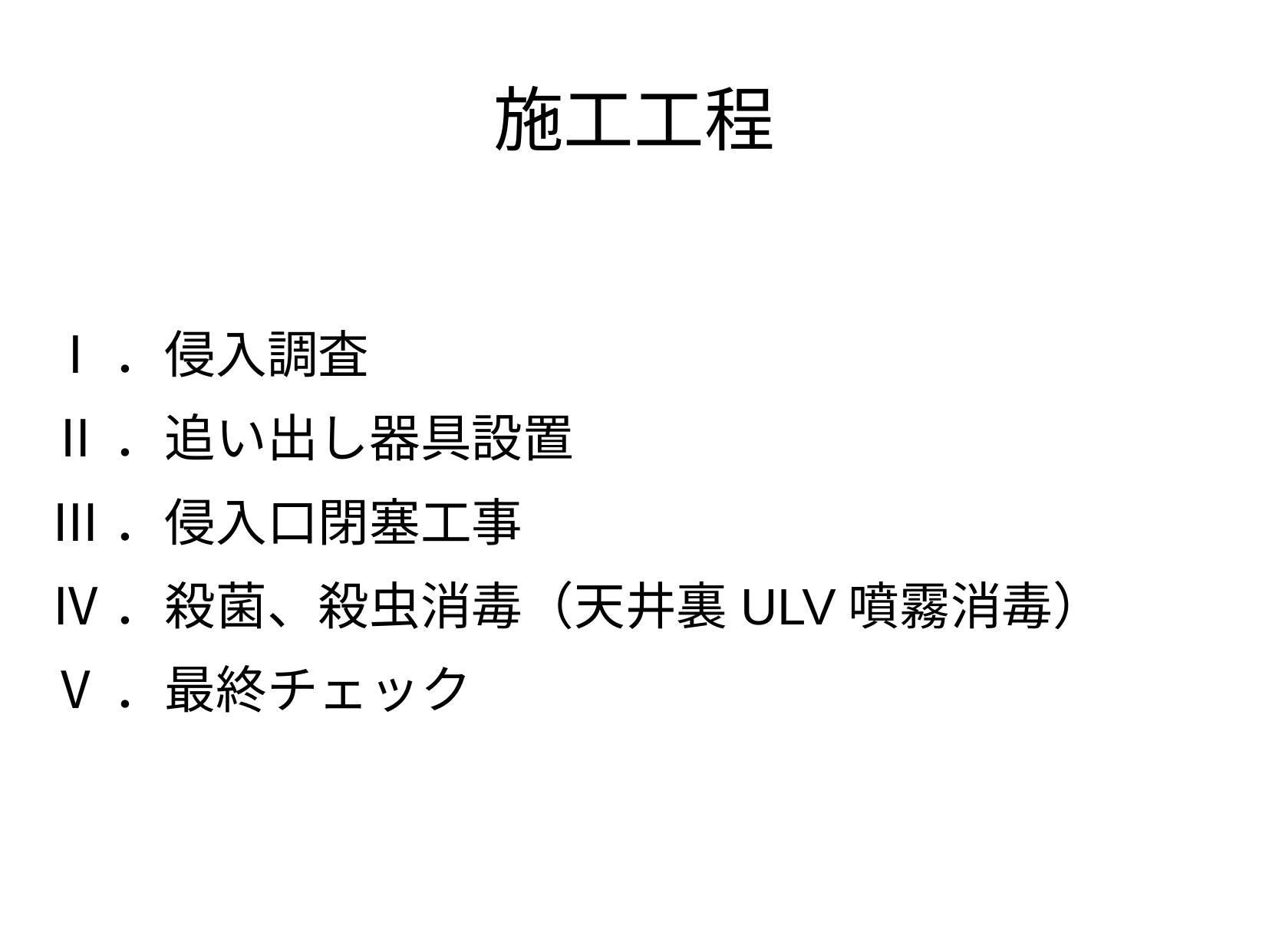

施工工程

Ⅰ．侵入調査
Ⅱ．追い出し器具設置
Ⅲ．侵入口閉塞工事
Ⅳ．殺菌、殺虫消毒（天井裏ULV噴霧消毒）
Ⅴ．最終チェック